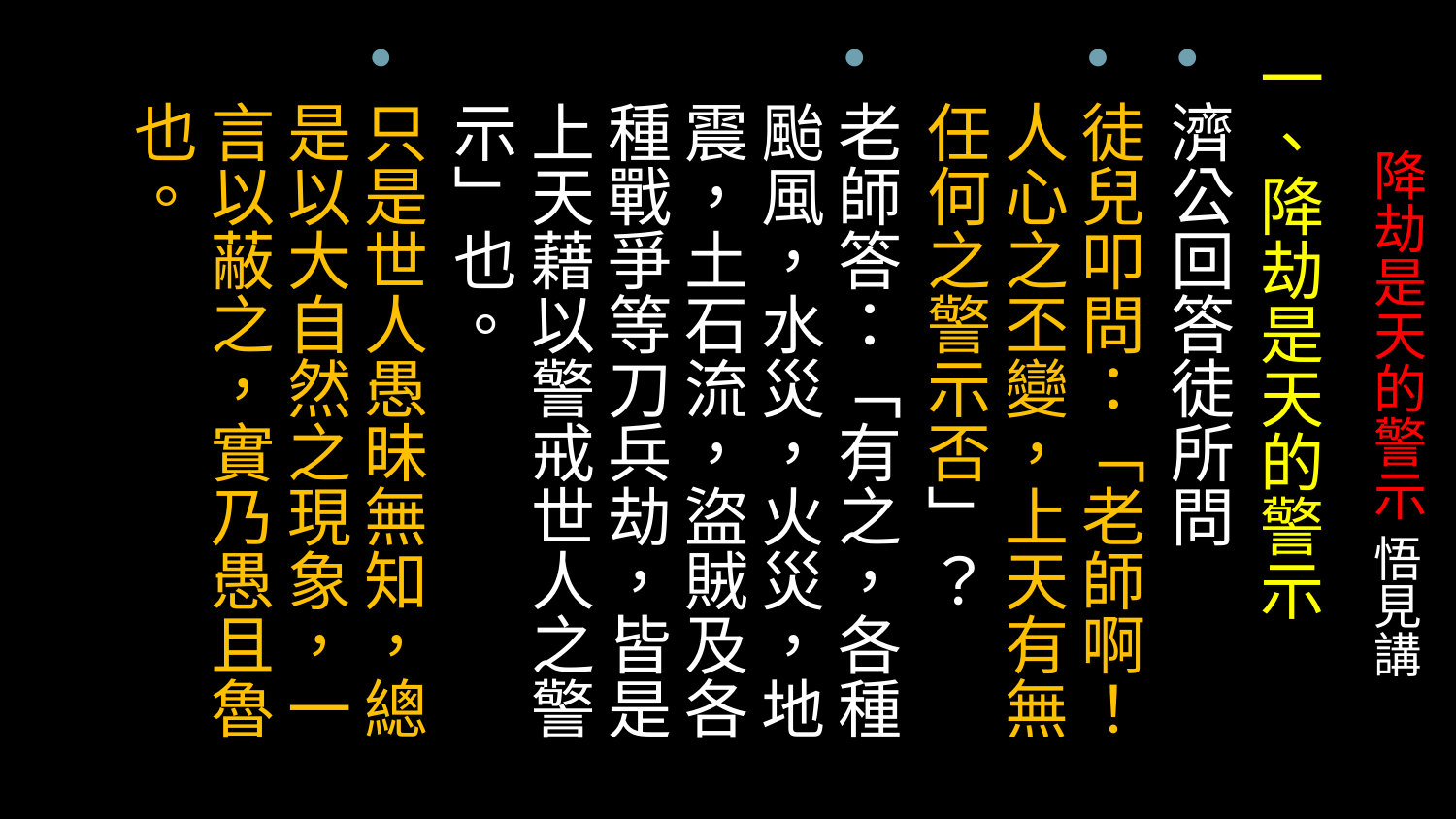

一、降劫是天的警示
濟公回答徒所問
徒兒叩問：「老師啊！人心之丕變，上天有無任何之警示否」？
老師答：「有之，各種颱風，水災，火災，地震，土石流，盜賊及各種戰爭等刀兵劫，皆是上天藉以警戒世人之警示」也。
只是世人愚昧無知，總是以大自然之現象，一言以蔽之，實乃愚且魯也。

# 降劫是天的警示 悟見講